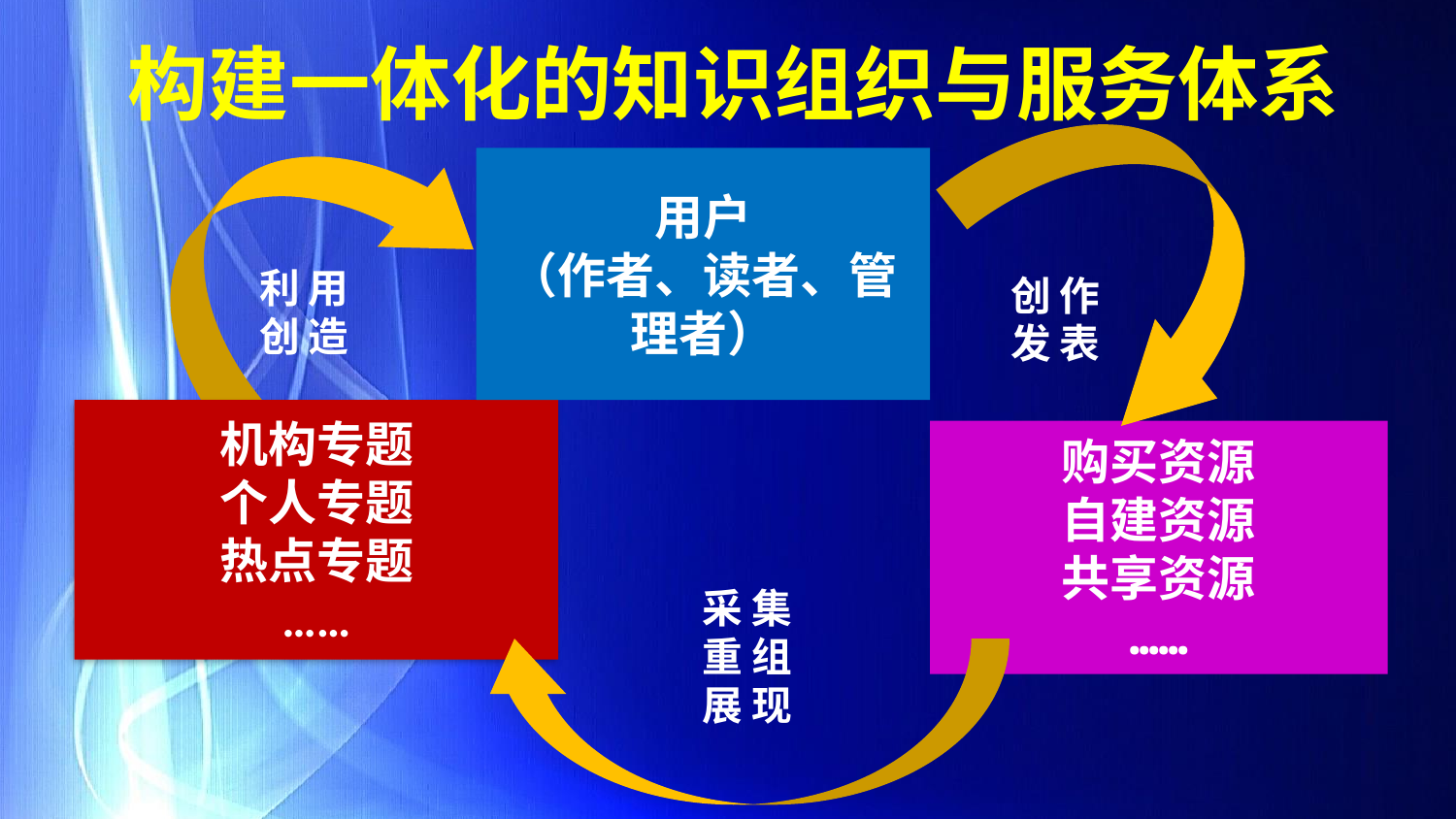

构建一体化的知识组织与服务体系

用户
（作者、读者、管理者）
利用
创造
创作
发表
机构专题
个人专题
热点专题
……
购买资源
自建资源
共享资源
……

采集
重组
展现